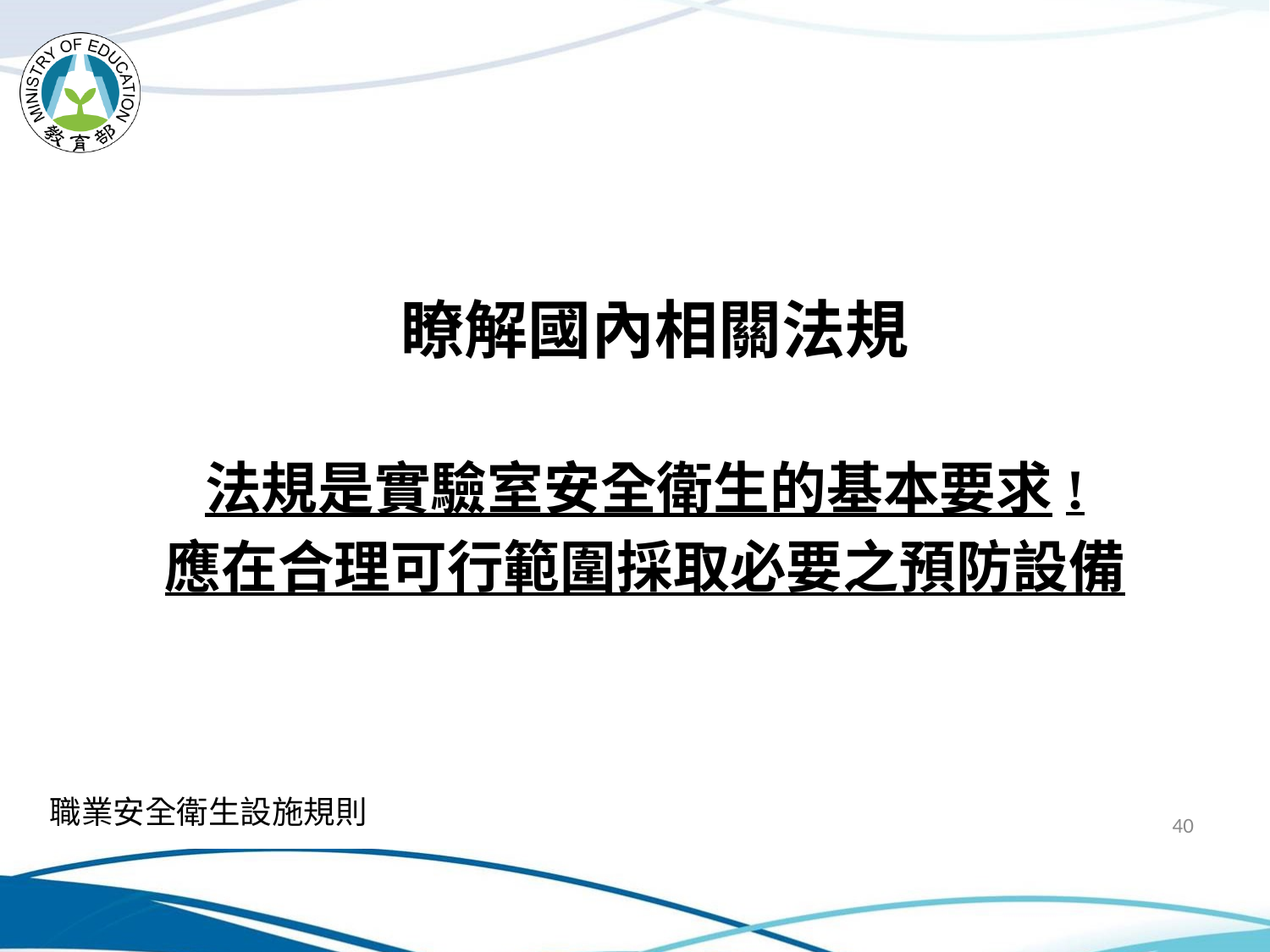

瞭解國內相關法規
法規是實驗室安全衛生的基本要求!
應在合理可行範圍採取必要之預防設備

職業安全衛生設施規則
40